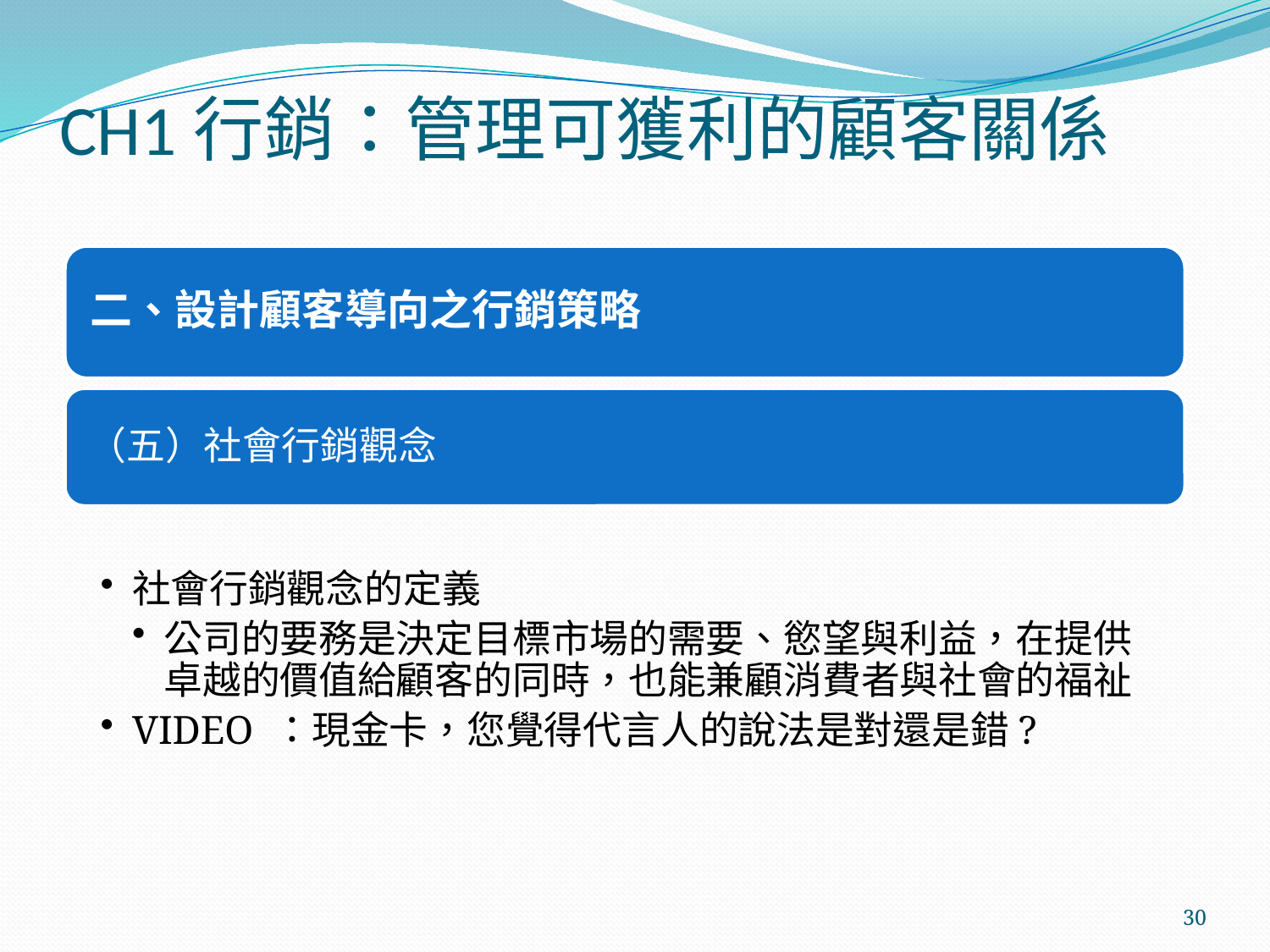

# CH1行銷：管理可獲利的顧客關係
二、設計顧客導向之行銷策略
（五）社會行銷觀念
社會行銷觀念的定義
公司的要務是決定目標市場的需要、慾望與利益，在提供卓越的價值給顧客的同時，也能兼顧消費者與社會的福祉
VIDEO ：現金卡，您覺得代言人的說法是對還是錯?
30